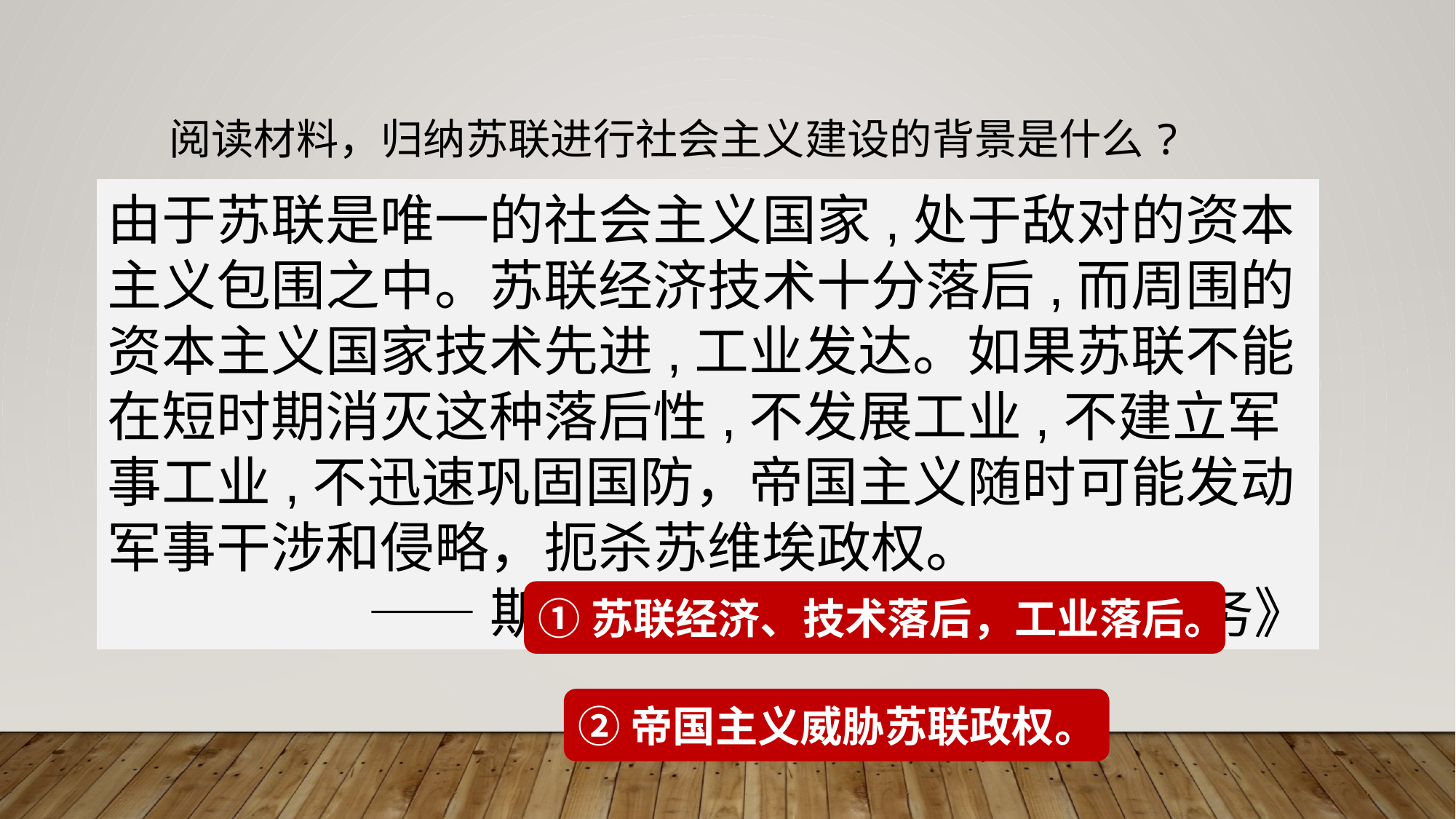

阅读材料，归纳苏联进行社会主义建设的背景是什么?
由于苏联是唯一的社会主义国家,处于敌对的资本主义包围之中。苏联经济技术十分落后,而周围的资本主义国家技术先进,工业发达。如果苏联不能在短时期消灭这种落后性,不发展工业,不建立军事工业,不迅速巩固国防，帝国主义随时可能发动军事干涉和侵略，扼杀苏维埃政权。
——斯大林《论经济工作人员的任务》
①苏联经济、技术落后，工业落后。
②帝国主义威胁苏联政权。